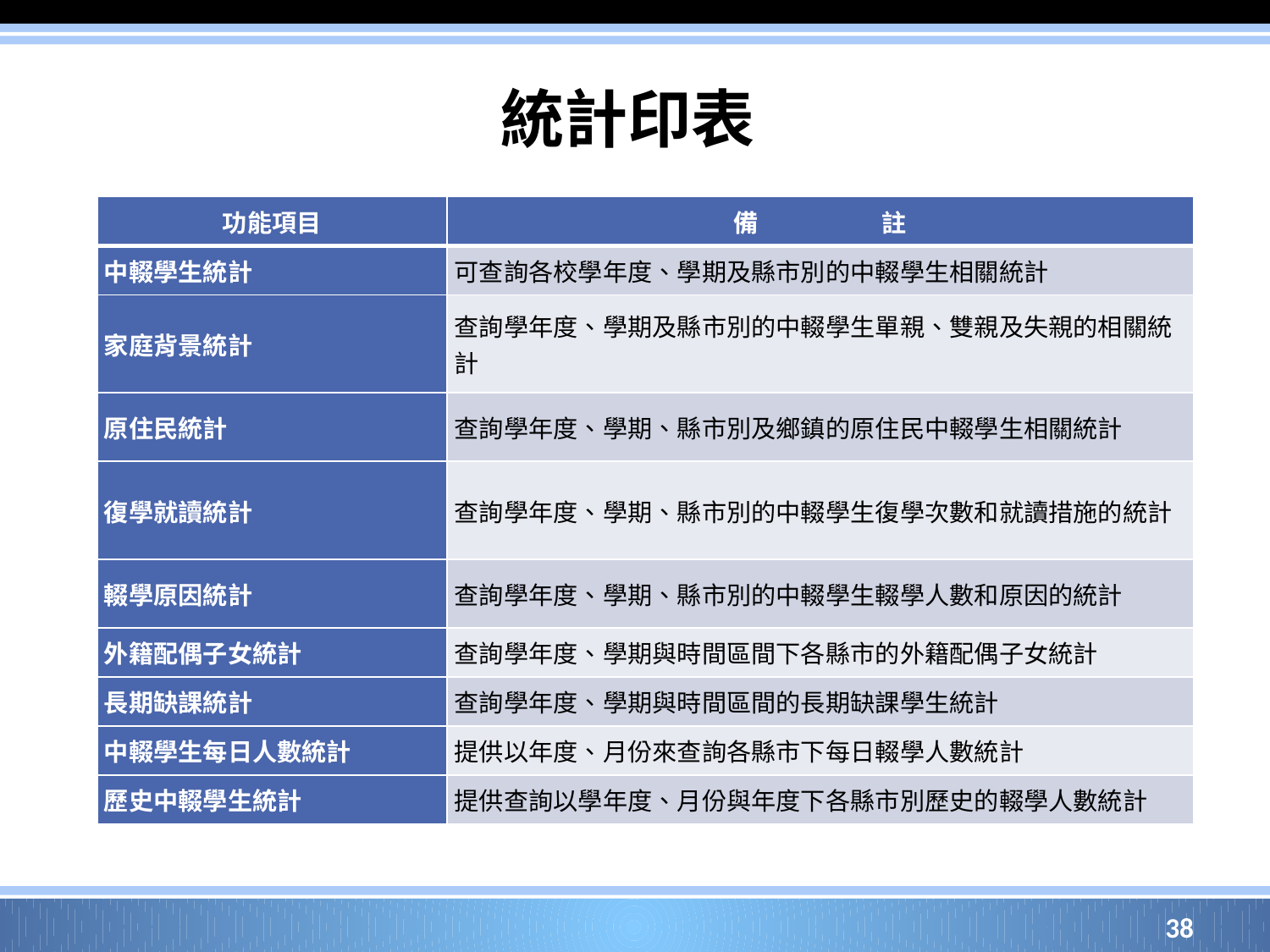

# 統計印表
| 功能項目 | 備　　　　　註 |
| --- | --- |
| 中輟學生統計 | 可查詢各校學年度、學期及縣市別的中輟學生相關統計 |
| 家庭背景統計 | 查詢學年度、學期及縣市別的中輟學生單親、雙親及失親的相關統計 |
| 原住民統計 | 查詢學年度、學期、縣市別及鄉鎮的原住民中輟學生相關統計 |
| 復學就讀統計 | 查詢學年度、學期、縣市別的中輟學生復學次數和就讀措施的統計 |
| 輟學原因統計 | 查詢學年度、學期、縣市別的中輟學生輟學人數和原因的統計 |
| 外籍配偶子女統計 | 查詢學年度、學期與時間區間下各縣市的外籍配偶子女統計 |
| 長期缺課統計 | 查詢學年度、學期與時間區間的長期缺課學生統計 |
| 中輟學生每日人數統計 | 提供以年度、月份來查詢各縣市下每日輟學人數統計 |
| 歷史中輟學生統計 | 提供查詢以學年度、月份與年度下各縣市別歷史的輟學人數統計 |
38